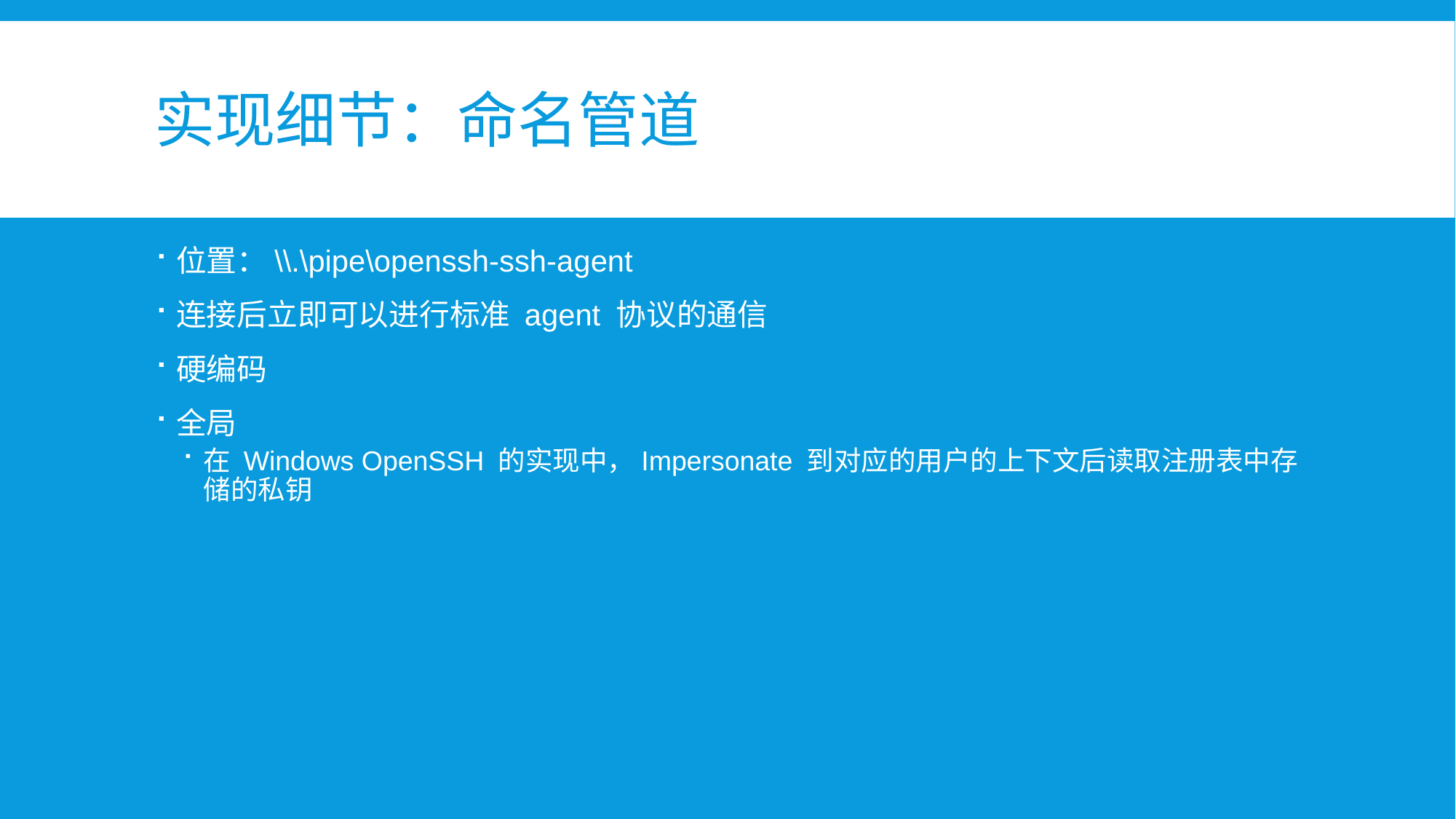

# 实现细节：命名管道
位置：\\.\pipe\openssh-ssh-agent
连接后立即可以进行标准 agent 协议的通信
硬编码
全局
在 Windows OpenSSH 的实现中，Impersonate 到对应的用户的上下文后读取注册表中存储的私钥